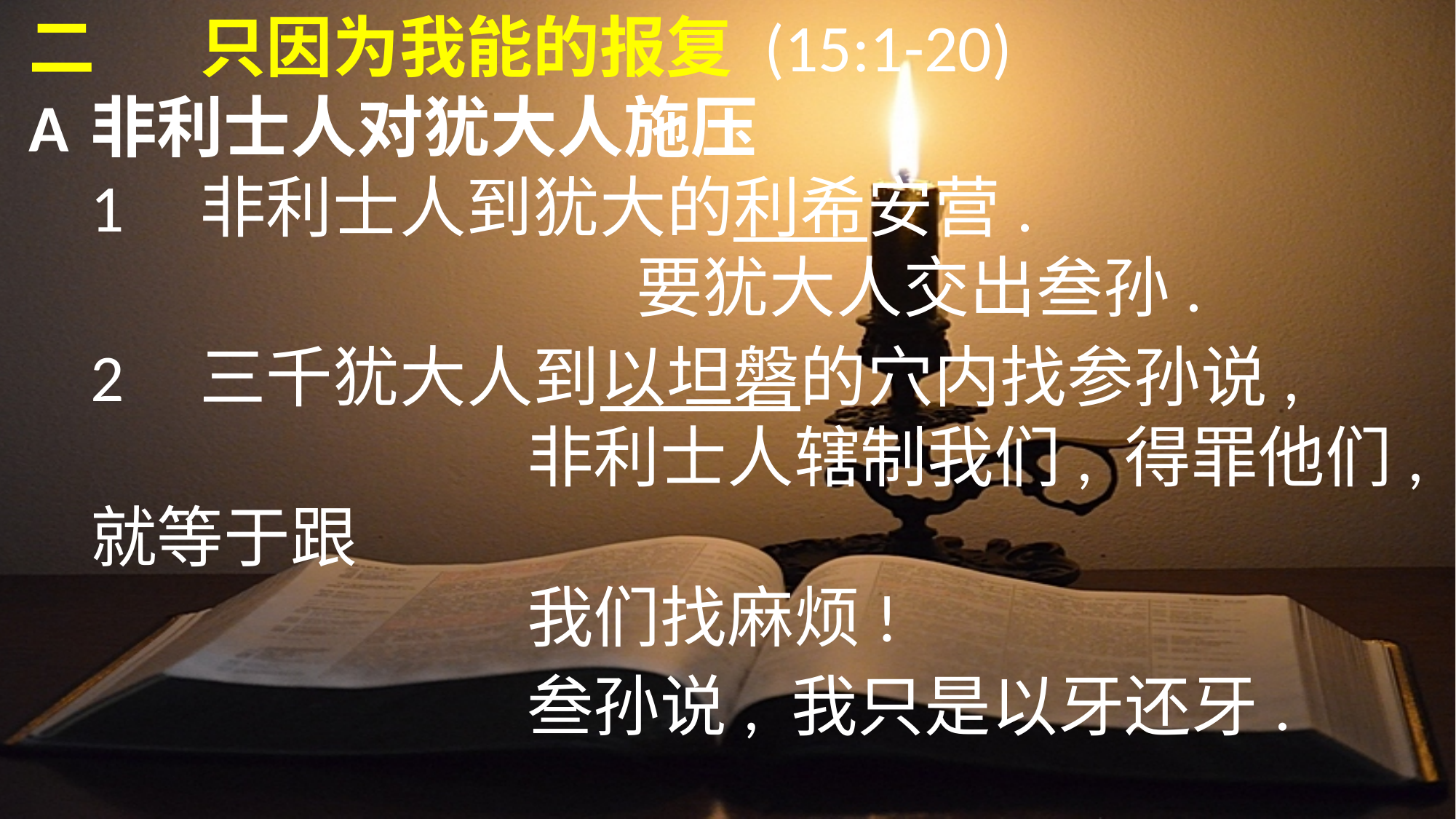

二	只因为我能的报复 (15:1-20)
A	非利士人对犹大人施压
	1	非利士人到犹大的利希安营.
						要犹大人交出叁孙.
	2	三千犹大人到以坦磐的穴内找参孙说,
					非利士人辖制我们, 得罪他们, 就等于跟
					我们找麻烦!
					叁孙说, 我只是以牙还牙.